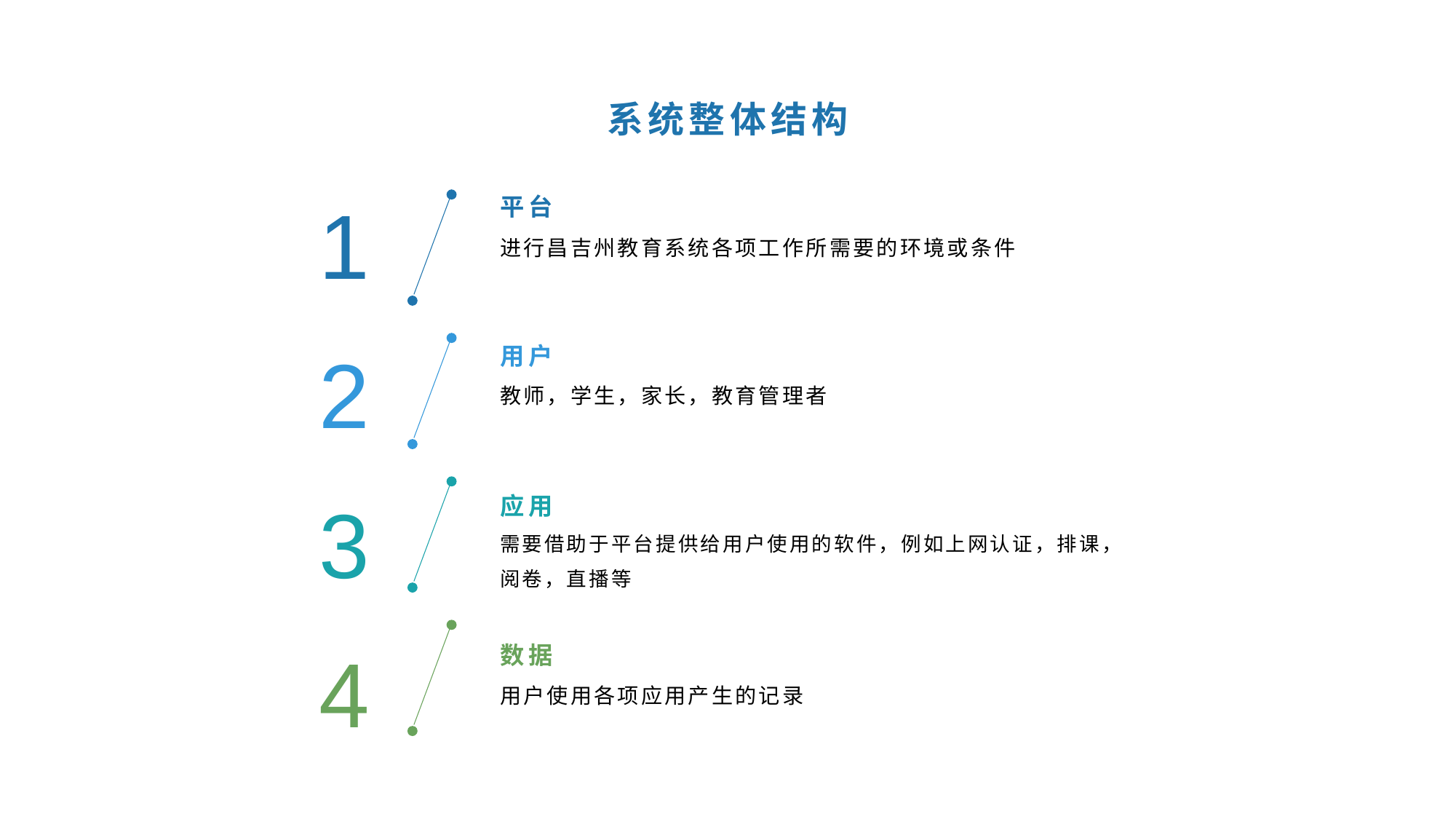

系统整体结构
1
平台

进行昌吉州教育系统各项工作所需要的环境或条件

2
用户

教师，学生，家长，教育管理者

3
应用

需要借助于平台提供给用户使用的软件，例如上网认证，排课，阅卷，直播等

4

数据
用户使用各项应用产生的记录